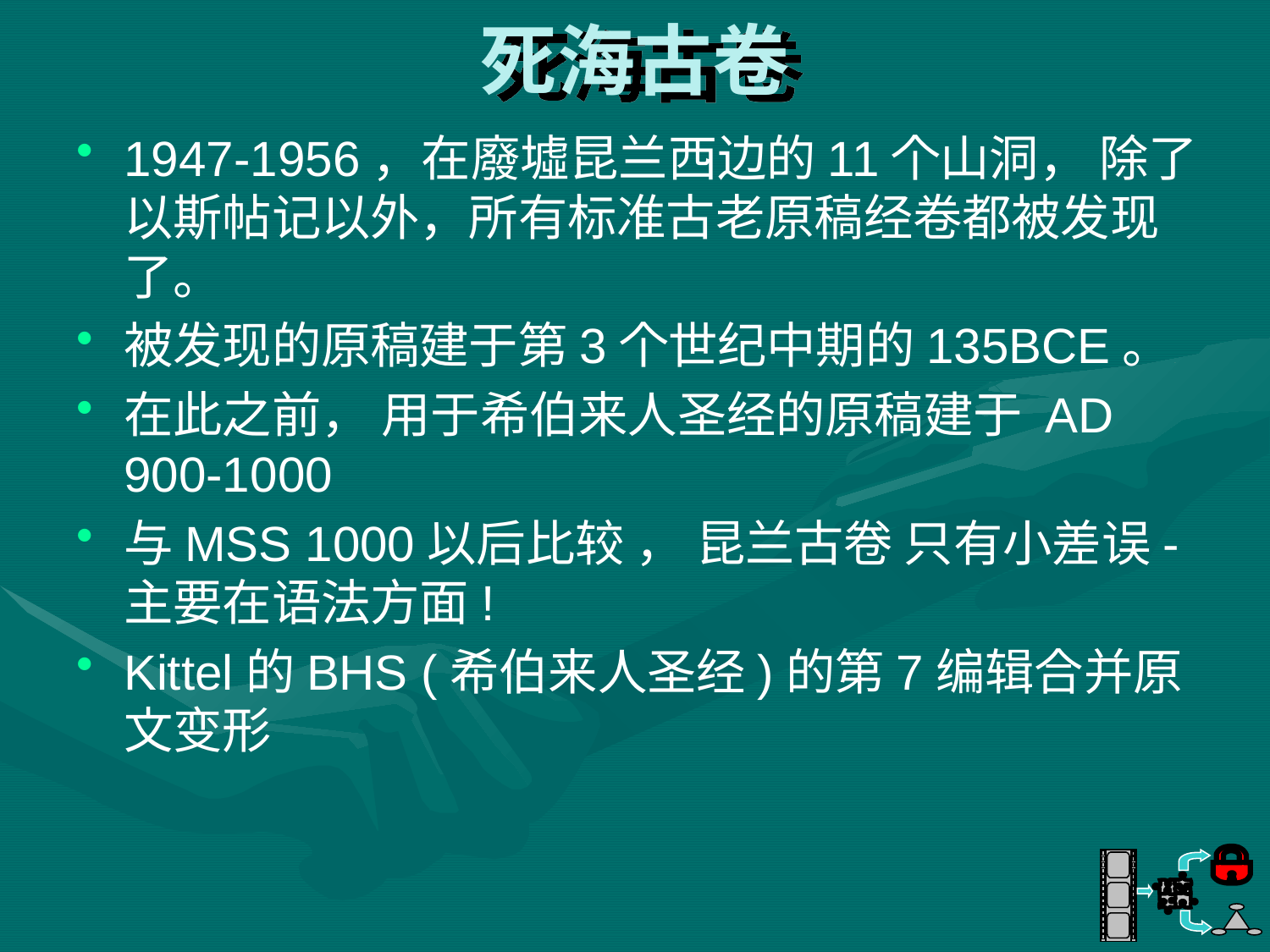

# 死海古卷
1947-1956，在廢墟昆兰西边的11个山洞， 除了以斯帖记以外，所有标准古老原稿经卷都被发现了。
被发现的原稿建于第3个世纪中期的135BCE。
在此之前， 用于希伯来人圣经的原稿建于 AD 900-1000
与MSS 1000以后比较 ， 昆兰古卷 只有小差误-主要在语法方面!
Kittel的BHS (希伯来人圣经)的第7编辑合并原文变形